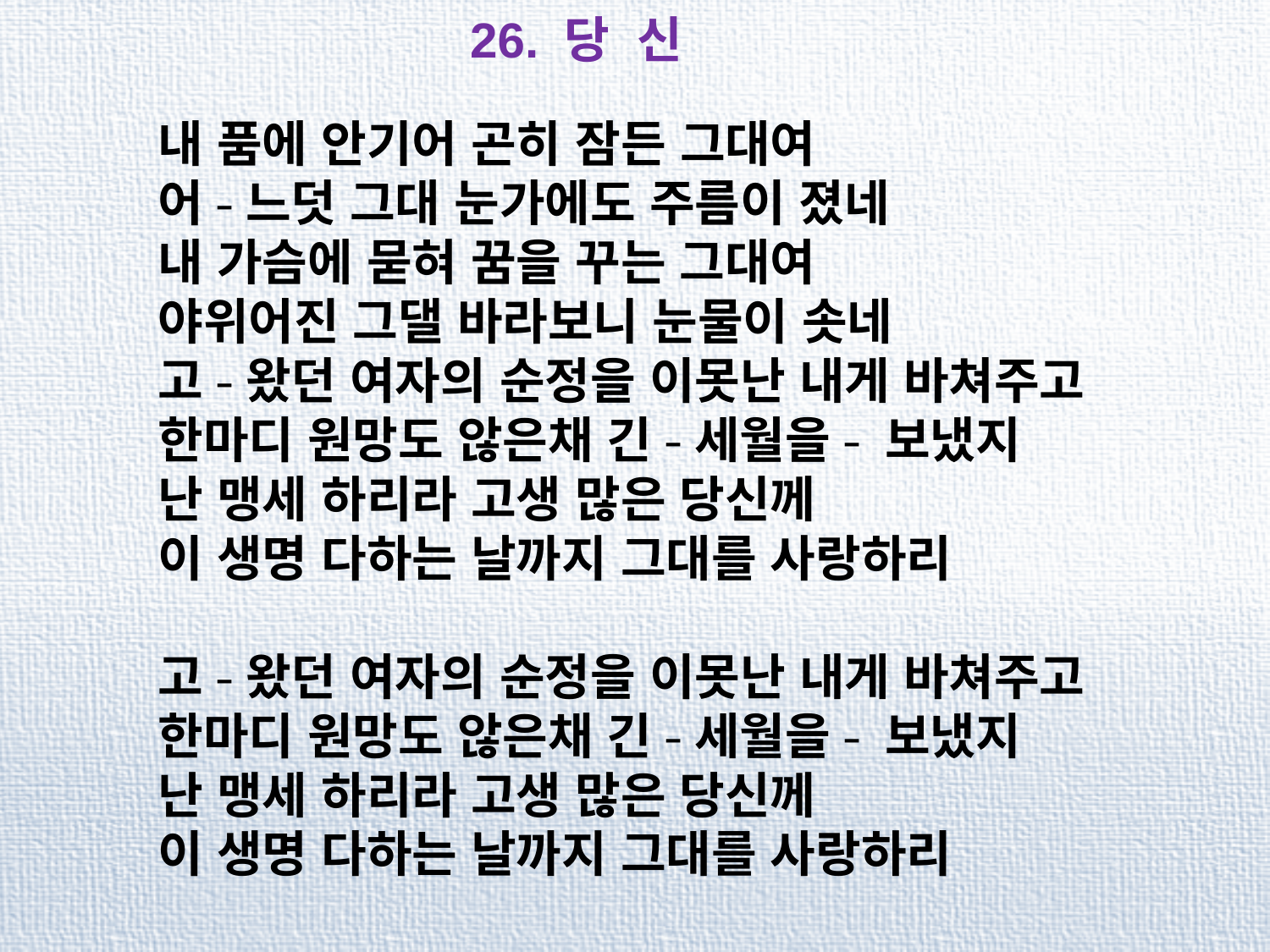

26. 당  신
     내 품에 안기어 곤히 잠든 그대여
     어-느덧 그대 눈가에도 주름이 졌네
     내 가슴에 묻혀 꿈을 꾸는 그대여
     야위어진 그댈 바라보니 눈물이 솟네
     고-왔던 여자의 순정을 이못난 내게 바쳐주고
     한마디 원망도 않은채 긴-세월을- 보냈지
     난 맹세 하리라 고생 많은 당신께
     이 생명 다하는 날까지 그대를 사랑하리

     고-왔던 여자의 순정을 이못난 내게 바쳐주고
     한마디 원망도 않은채 긴-세월을- 보냈지
     난 맹세 하리라 고생 많은 당신께
     이 생명 다하는 날까지 그대를 사랑하리